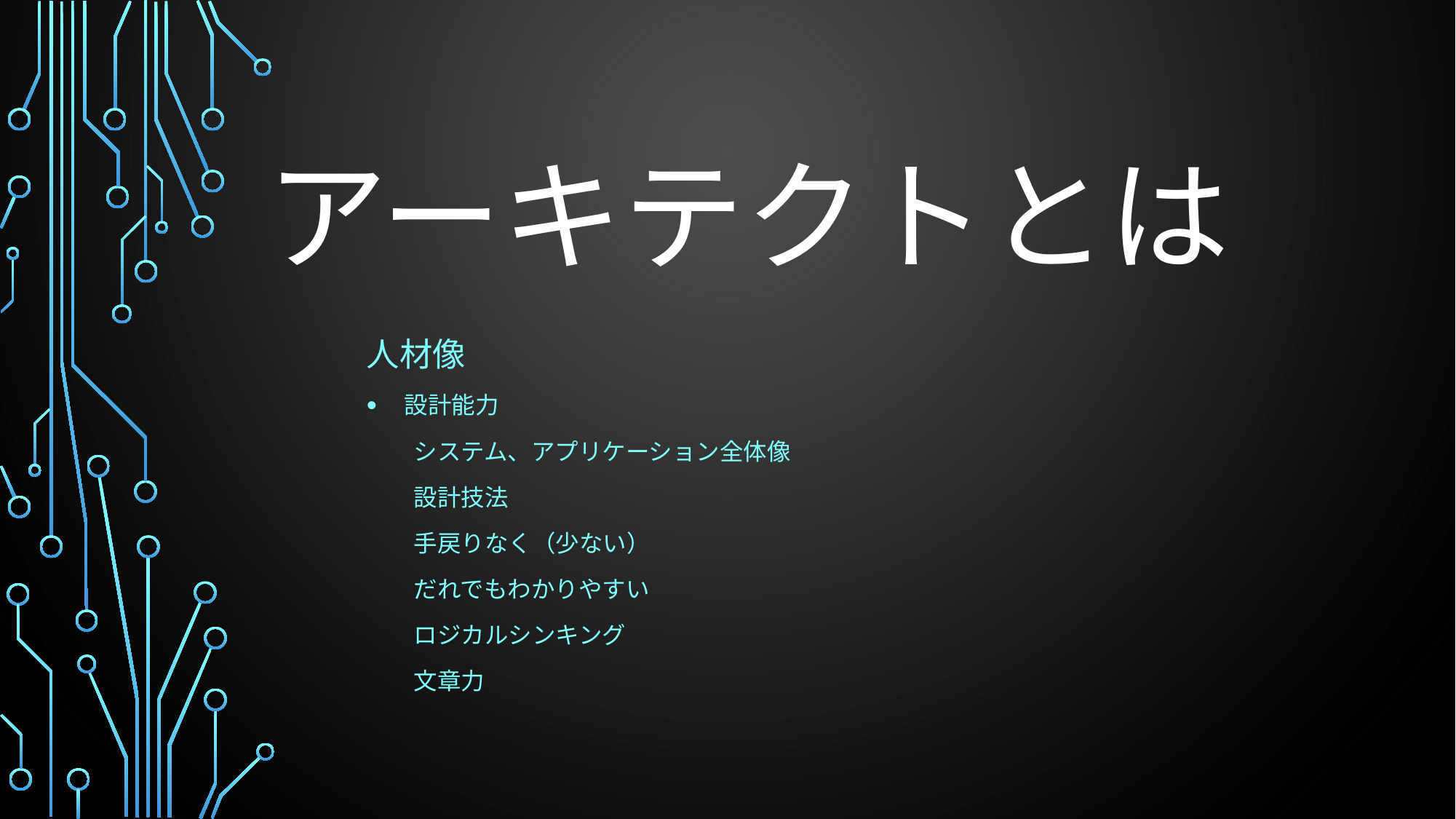

# アーキテクトとは
人材像
設計能力
　　システム、アプリケーション全体像
　　設計技法
　　手戻りなく（少ない）
　　だれでもわかりやすい
　　ロジカルシンキング
　　文章力